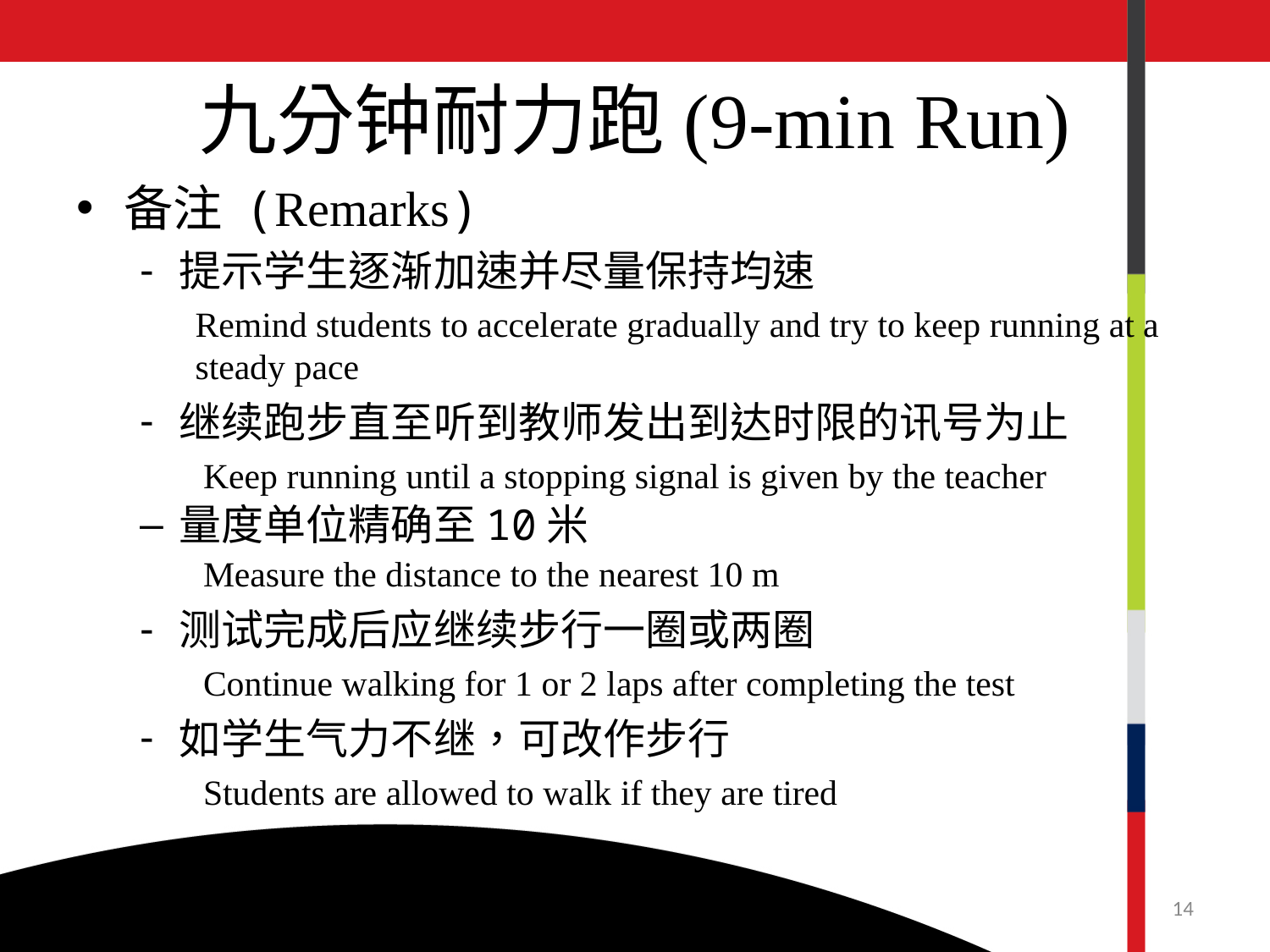

# 九分钟耐力跑(9-min Run)
备注 (Remarks)
提示学生逐渐加速并尽量保持均速
Remind students to accelerate gradually and try to keep running at a steady pace
继续跑步直至听到教师发出到达时限的讯号为止
Keep running until a stopping signal is given by the teacher
量度单位精确至10米
Measure the distance to the nearest 10 m
测试完成后应继续步行一圈或两圈
Continue walking for 1 or 2 laps after completing the test
如学生气力不继，可改作步行
Students are allowed to walk if they are tired
14